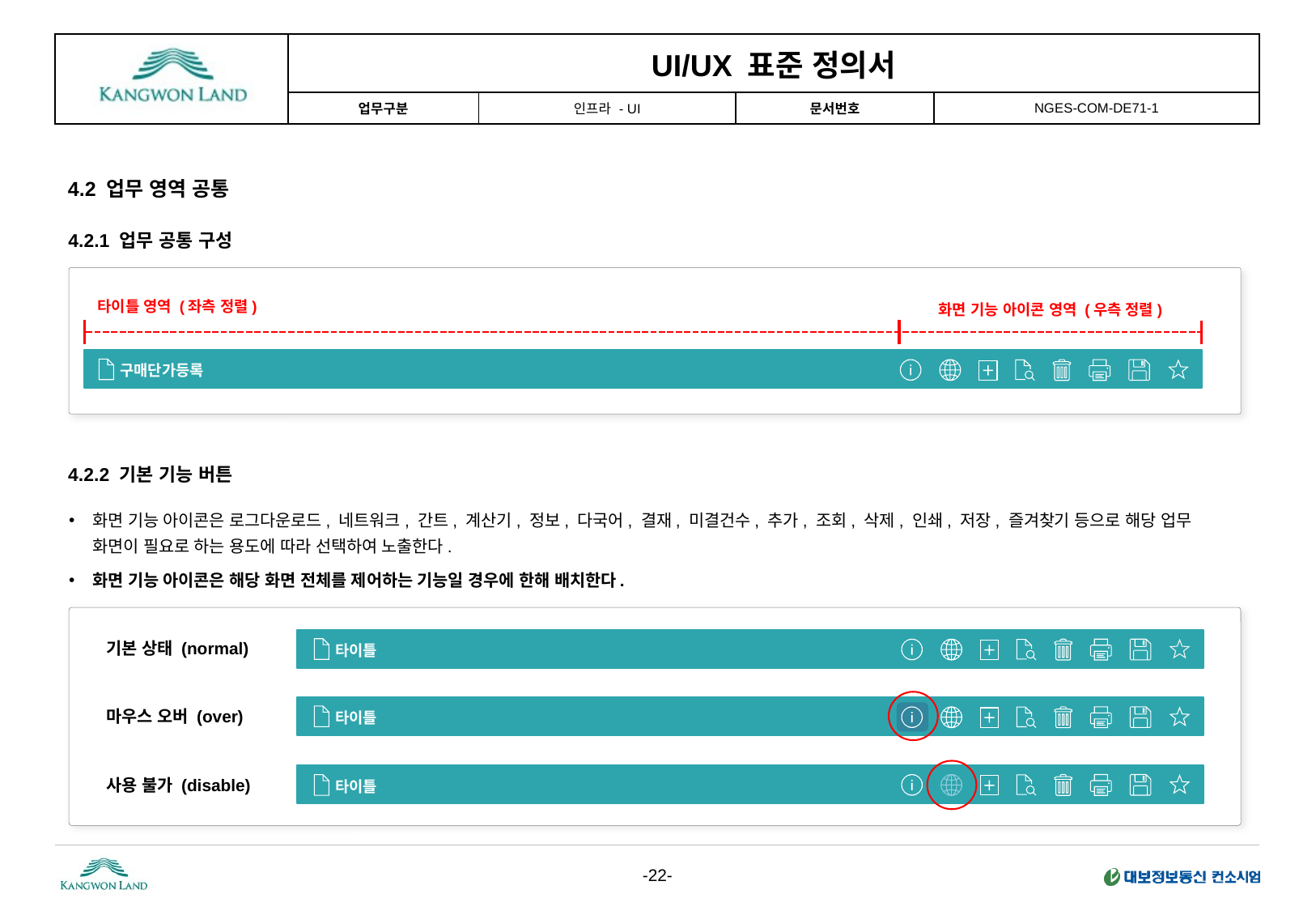

4.2 업무 영역 공통
4.2.1 업무 공통 구성

타이틀 영역 (좌측 정렬)
화면 기능 아이콘 영역 (우측 정렬)

구매단가등록

4.2.2 기본 기능 버튼
화면 기능 아이콘은 로그다운로드, 네트워크, 간트, 계산기, 정보, 다국어, 결재, 미결건수, 추가, 조회, 삭제, 인쇄, 저장, 즐겨찾기 등으로 해당 업무 화면이 필요로 하는 용도에 따라 선택하여 노출한다.
화면 기능 아이콘은 해당 화면 전체를 제어하는 기능일 경우에 한해 배치한다.

기본 상태 (normal)
타이틀

마우스 오버 (over)
타이틀

사용 불가 (disable)
타이틀